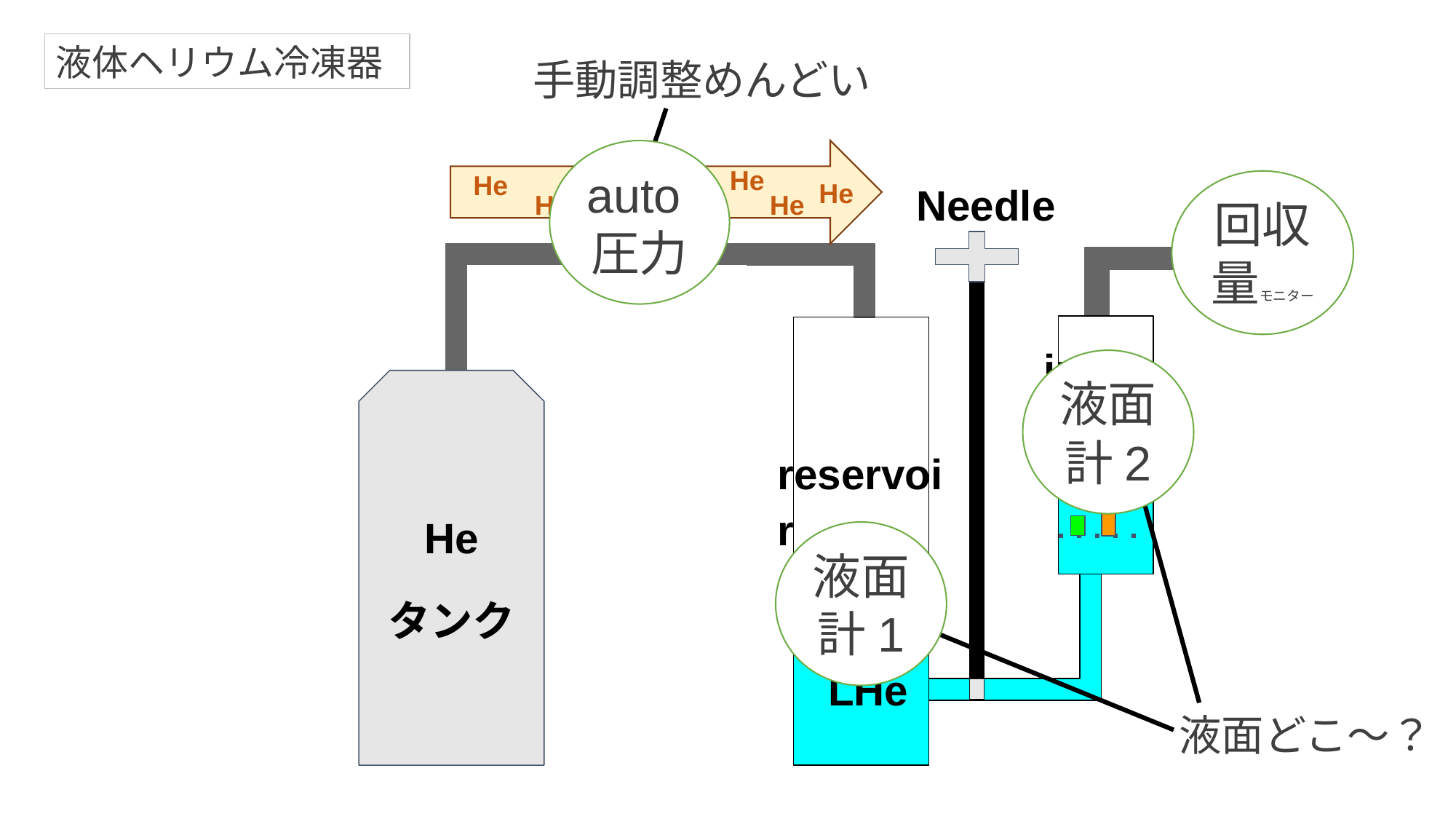

液体ヘリウム冷凍器
手動調整めんどい
ヘリウム
auto圧力
He
He
Needle
回収量モニター
He
He
He

insert
液面計2
He
タンク

reservoir

液面計1

LHe

液面どこ～？